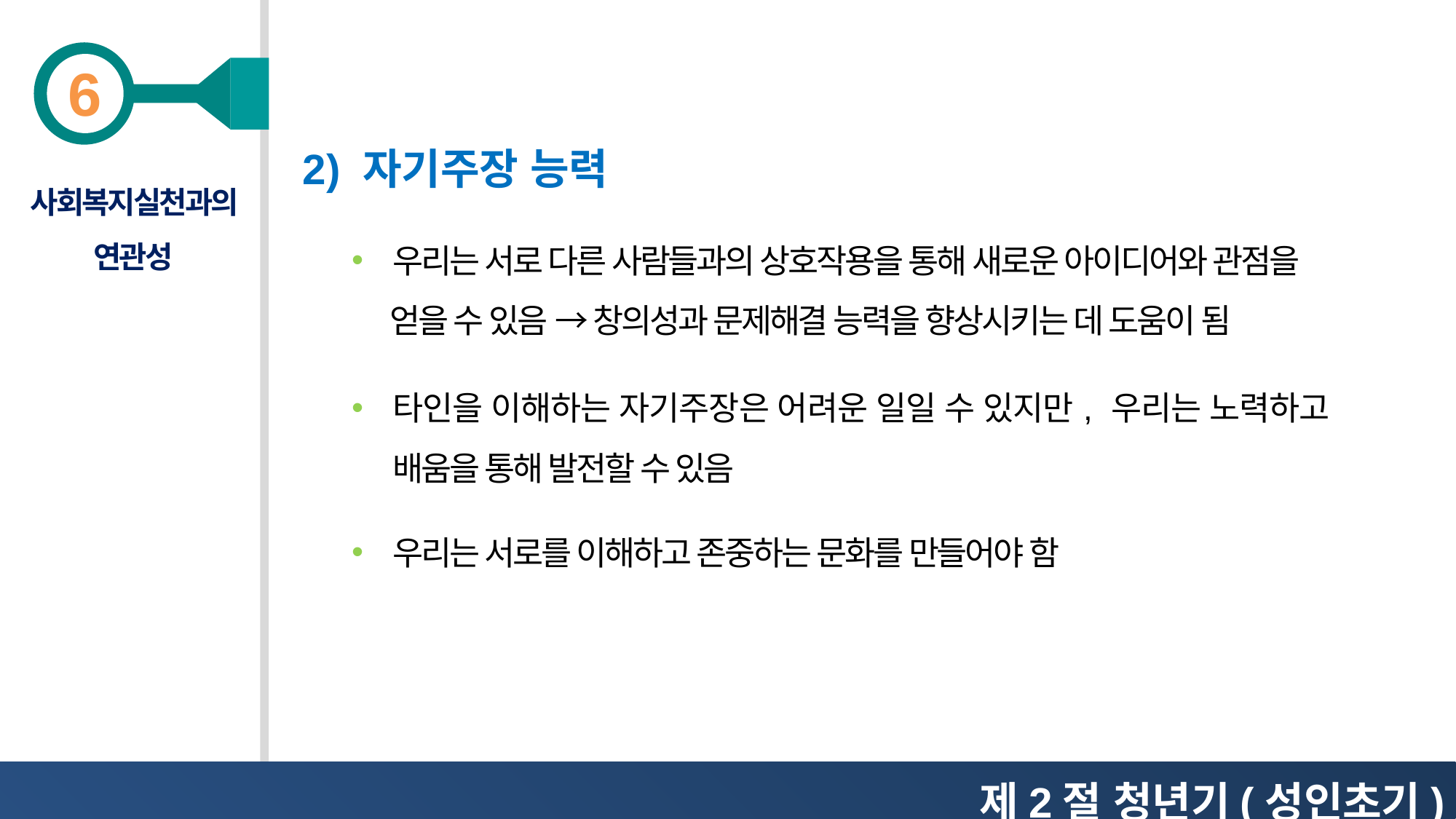

2) 자기주장 능력
사회복지실천과의 연관성
우리는 서로 다른 사람들과의 상호작용을 통해 새로운 아이디어와 관점을
    얻을 수 있음 → 창의성과 문제해결 능력을 향상시키는 데 도움이 됨

타인을 이해하는 자기주장은 어려운 일일 수 있지만, 우리는 노력하고          배움을 통해 발전할 수 있음

우리는 서로를 이해하고 존중하는 문화를 만들어야 함

제2절 청년기(성인초기)